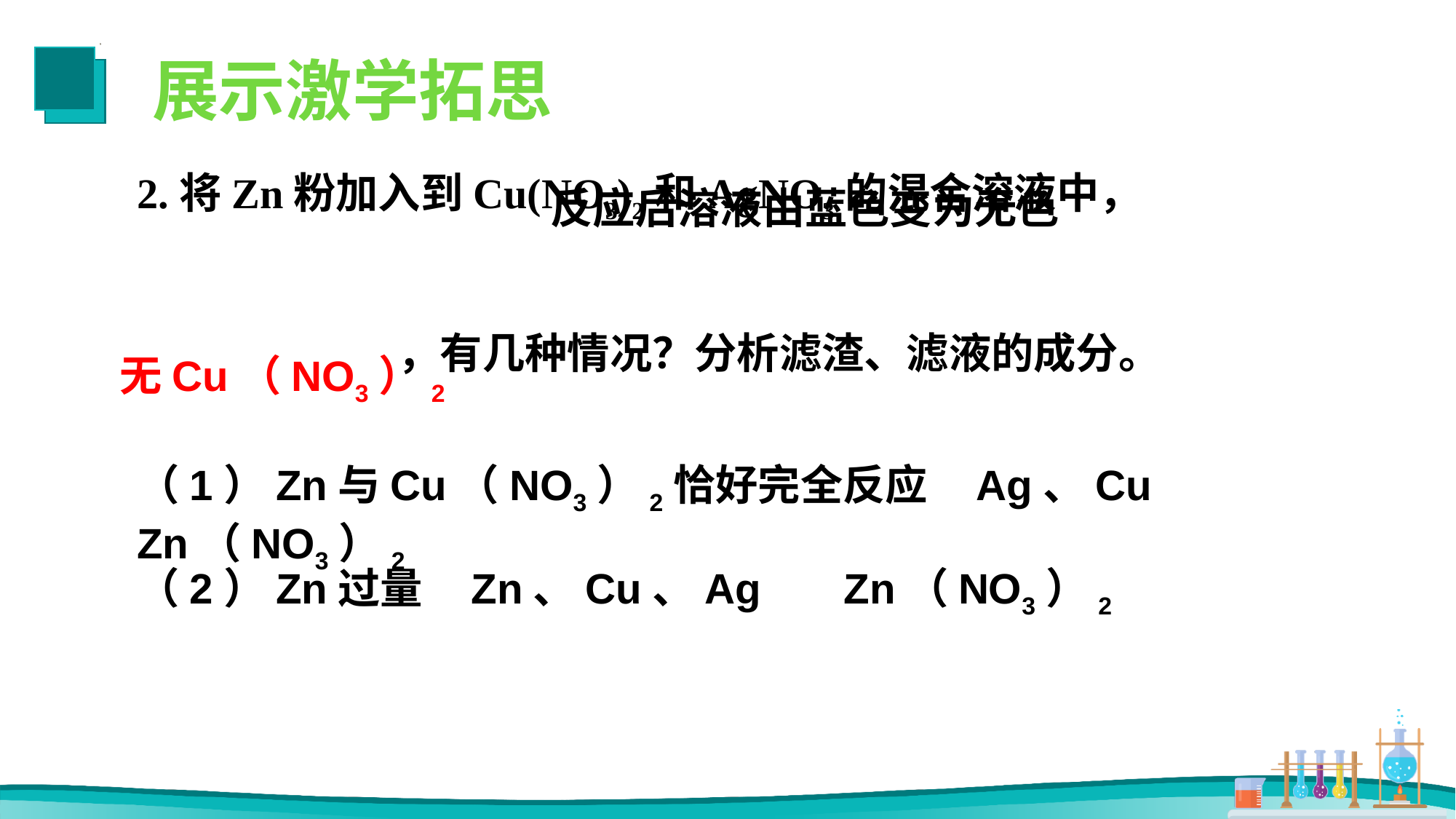

展示激学拓思
                                             反应后溶液由蓝色变为无色
2.将Zn粉加入到Cu(NO3)2和AgNO3的混合溶液中，

                          ，有几种情况？分析滤渣、滤液的成分。

无Cu（NO3）2

（1）Zn与Cu（NO3）2恰好完全反应    Ag、Cu    Zn（NO3）2

（2）Zn过量    Zn、Cu、Ag       Zn（NO3）2